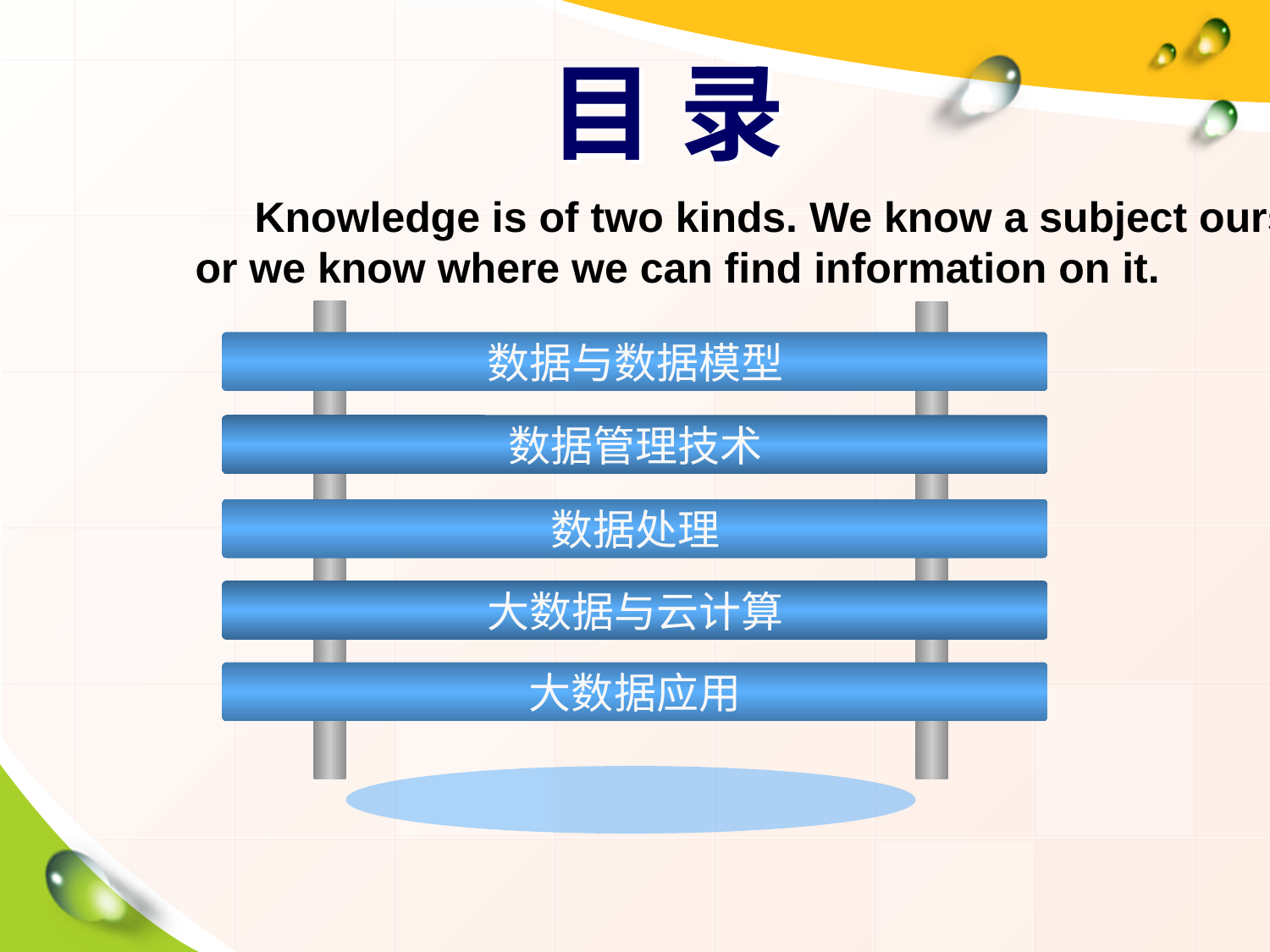

# 目 录
     Knowledge is of two kinds. We know a subject ourselves,
or we know where we can find information on it.

数据与数据模型
数据管理技术
数据处理
大数据与云计算
大数据应用